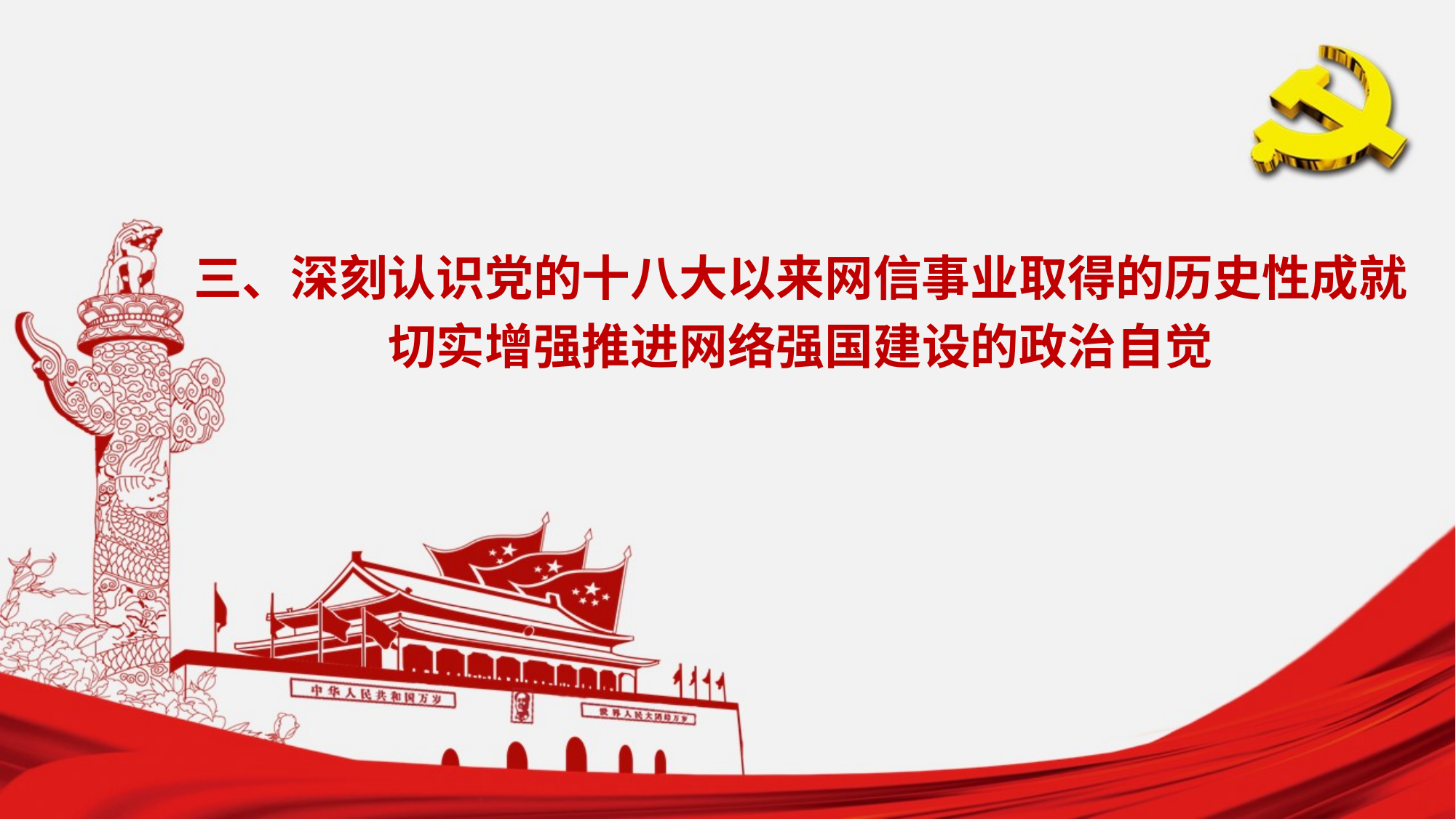

# 三、深刻认识党的十八大以来网信事业取得的历史性成就 切实增强推进网络强国建设的政治自觉